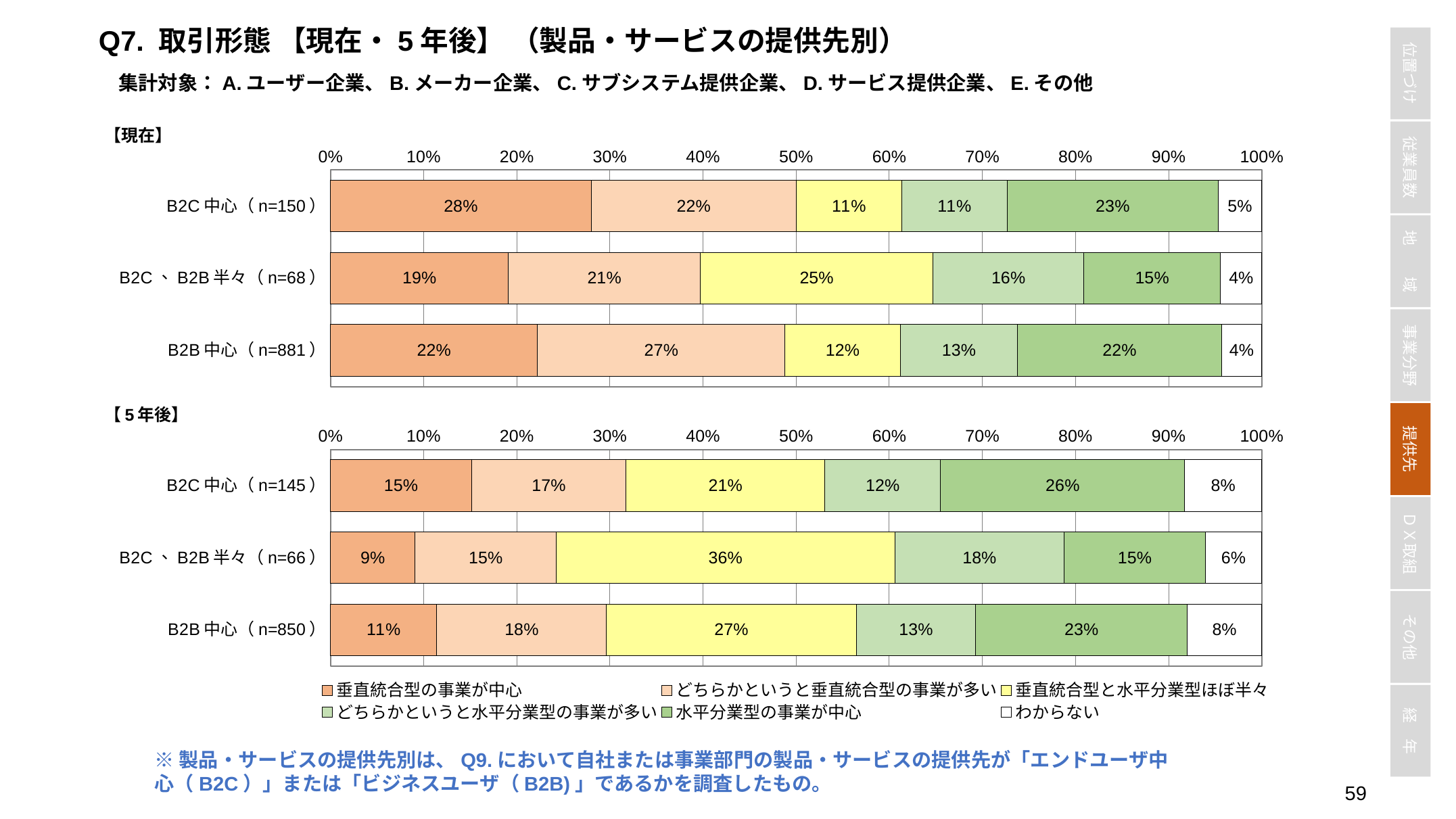

Q7. 取引形態 【現在・5年後】 （製品・サービスの提供先別）
集計対象：A.ユーザー企業、B.メーカー企業、C.サブシステム提供企業、D.サービス提供企業、E.その他

### Chart

| Category | 垂直統合型の事業が中心 | どちらかというと垂直統合型の事業が多い | 垂直統合型と水平分業型ほぼ半々 | どちらかというと水平分業型の事業が多い | 水平分業型の事業が中心 | わからない |
|---|---|---|---|---|---|---|
| B2C中心（n=150） | 0.28 | 0.22 | 0.11333333333333333 | 0.11333333333333333 | 0.22666666666666666 | 0.04666666666666667 |
| B2C、B2B半々（n=68） | 0.19117647058823528 | 0.20588235294117646 | 0.25 | 0.16176470588235295 | 0.14705882352941177 | 0.04411764705882353 |
| B2B中心（n=881） | 0.2224744608399546 | 0.2656072644721907 | 0.12372304199772985 | 0.12599318955732122 | 0.21906923950056753 | 0.043132803632236094 |

### Chart

| Category | 垂直統合型の事業が中心 | どちらかというと垂直統合型の事業が多い | 垂直統合型と水平分業型ほぼ半々 | どちらかというと水平分業型の事業が多い | 水平分業型の事業が中心 | わからない |
|---|---|---|---|---|---|---|
| B2C中心（n=145） | 0.15172413793103448 | 0.16551724137931034 | 0.21379310344827587 | 0.12413793103448276 | 0.2620689655172414 | 0.08275862068965517 |
| B2C、B2B半々（n=66） | 0.09090909090909091 | 0.15151515151515152 | 0.36363636363636365 | 0.18181818181818182 | 0.15151515151515152 | 0.06060606060606061 |
| B2B中心（n=850） | 0.11411764705882353 | 0.18235294117647058 | 0.26823529411764707 | 0.12823529411764706 | 0.22705882352941176 | 0.08 |
※製品・サービスの提供先別は、Q9.において自社または事業部門の製品・サービスの提供先が「エンドユーザ中心（B2C）」または「ビジネスユーザ（B2B)」であるかを調査したもの。
59